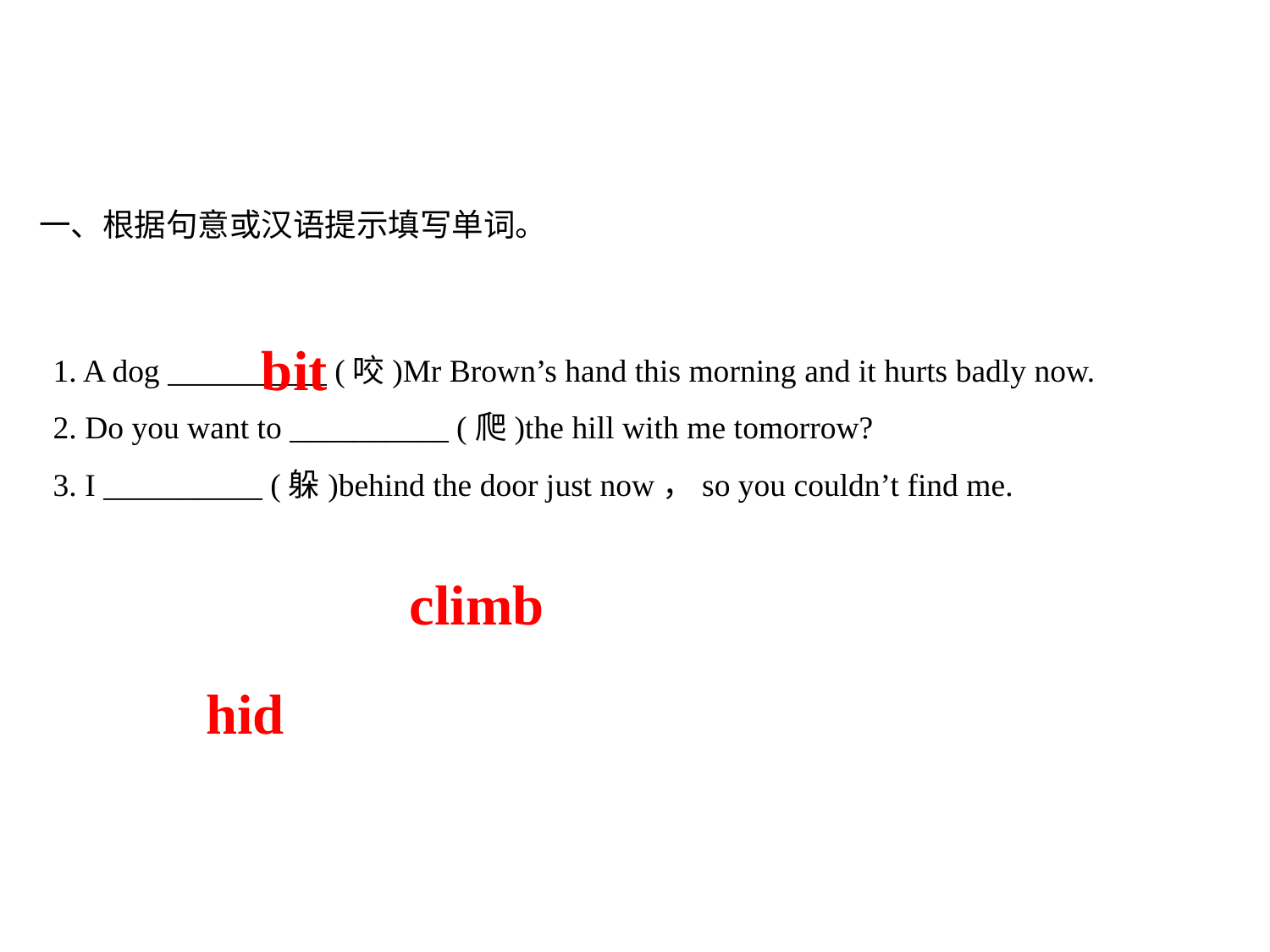

巩 固 提 升
一、根据句意或汉语提示填写单词。
1. A dog __________ (咬)Mr Brown’s hand this morning and it hurts badly now.
2. Do you want to __________ (爬)the hill with me tomorrow?
3. I __________ (躲)behind the door just now，so you couldn’t find me.
bit
climb
hid